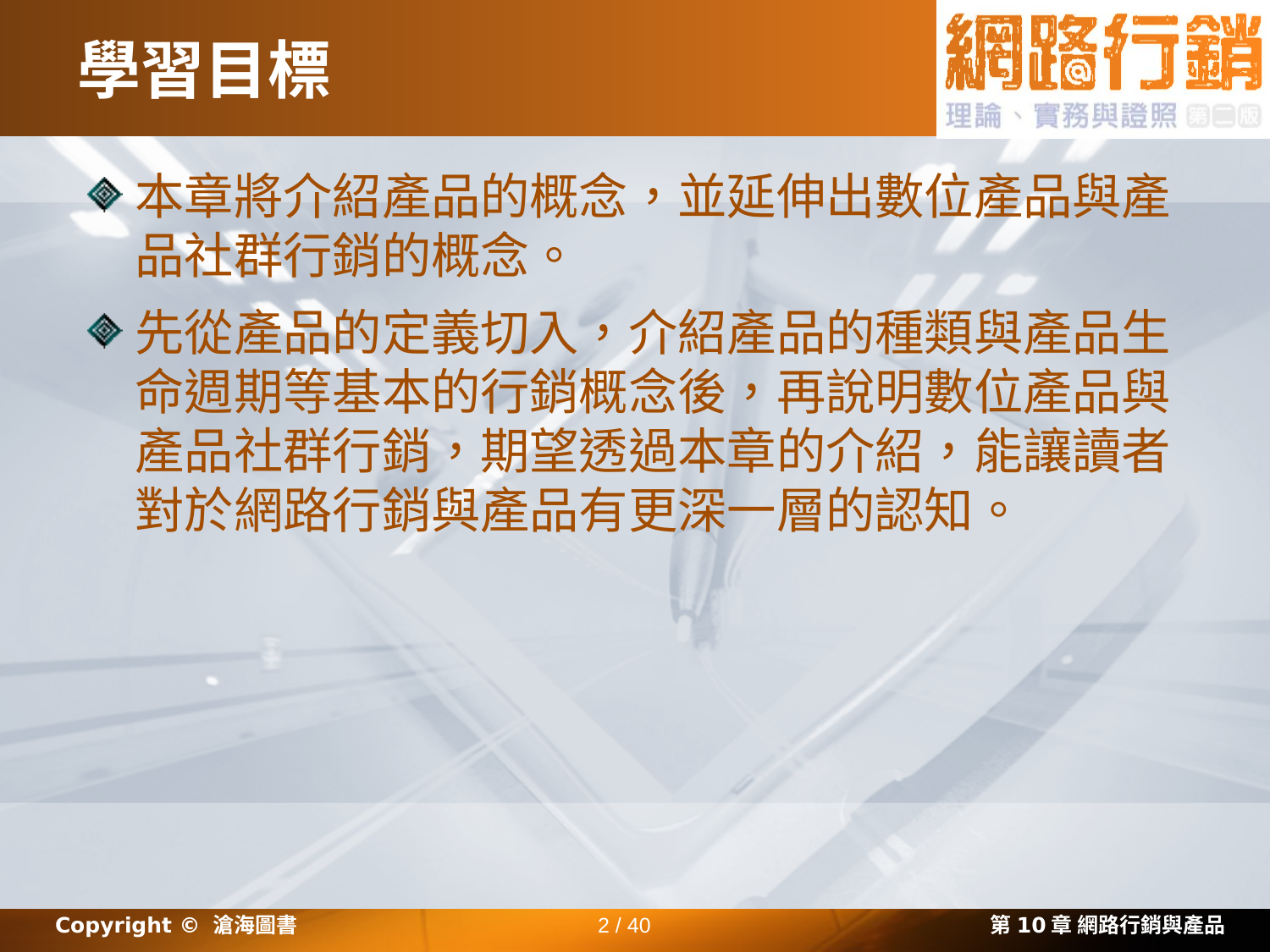

# 學習目標
本章將介紹產品的概念，並延伸出數位產品與產品社群行銷的概念。
先從產品的定義切入，介紹產品的種類與產品生命週期等基本的行銷概念後，再說明數位產品與產品社群行銷，期望透過本章的介紹，能讓讀者對於網路行銷與產品有更深一層的認知。
Copyright © 滄海圖書
2 / 40
第10章 網路行銷與產品